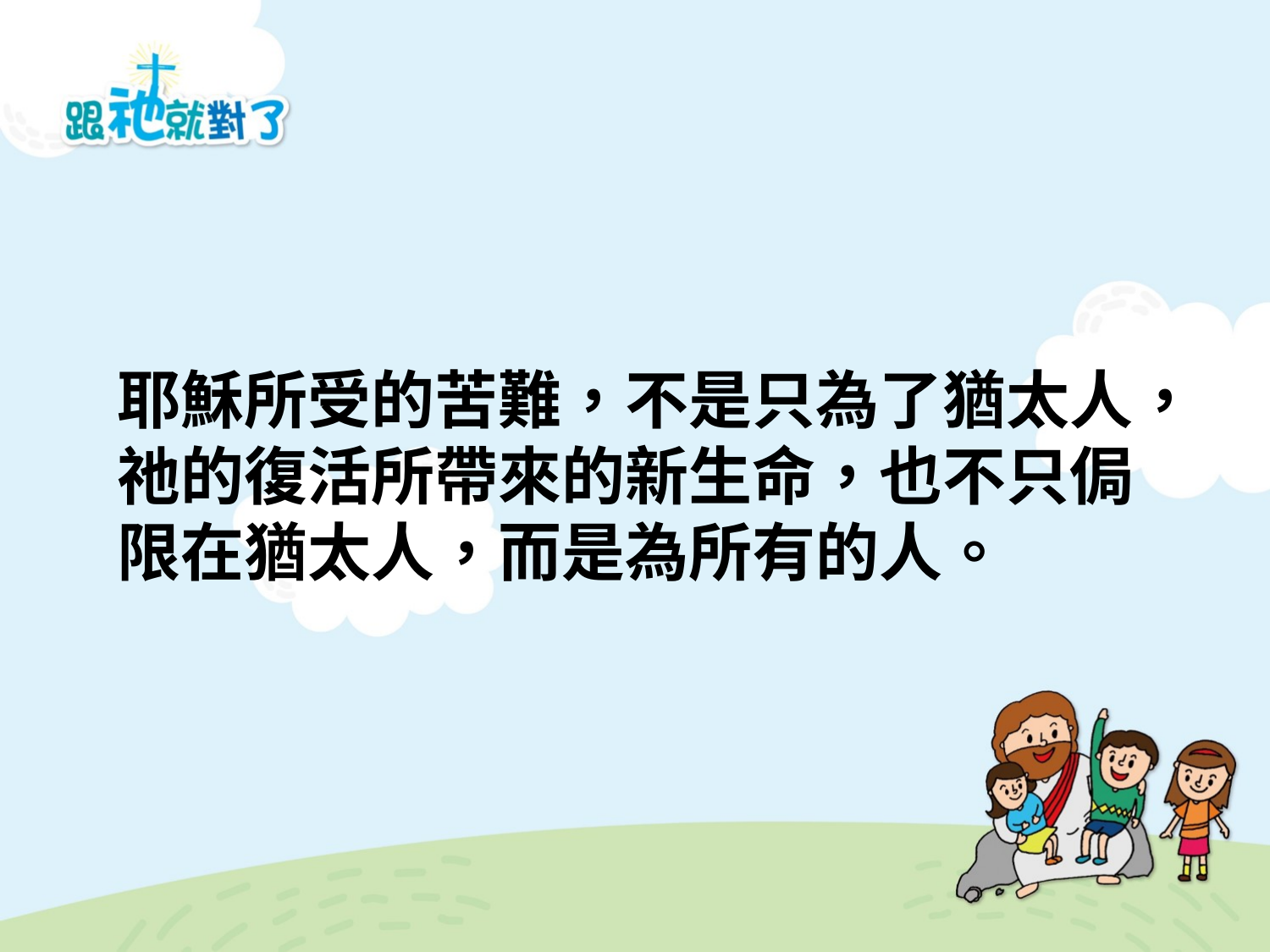

耶穌所受的苦難，不是只為了猶太人，祂的復活所帶來的新生命，也不只侷限在猶太人，而是為所有的人。